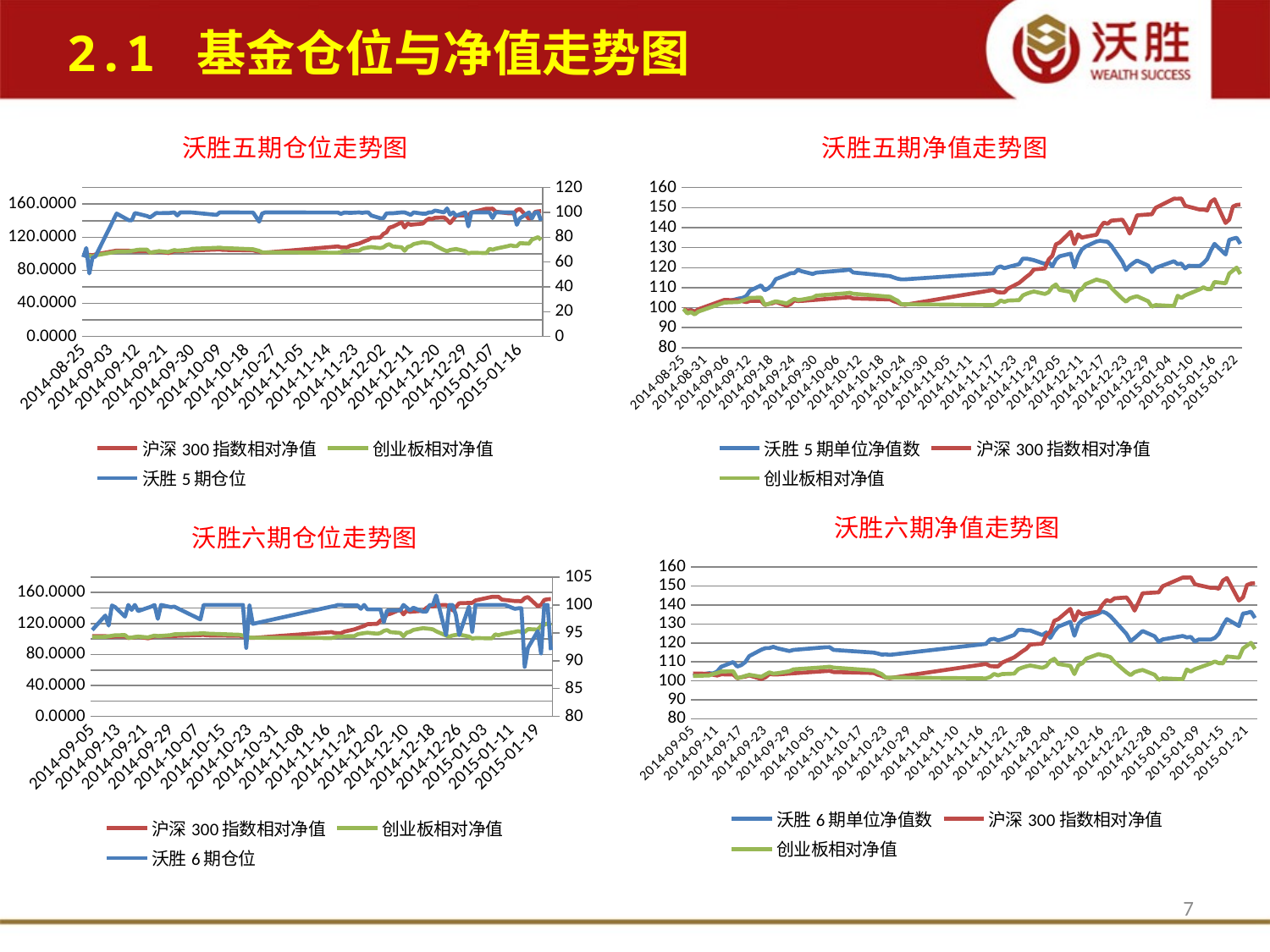

2.1 基金仓位与净值走势图

### Chart: 沃胜五期仓位走势图

| Category | 沪深300指数相对净值 | 创业板相对净值 | 沃胜5期仓位 |
|---|---|---|---|
| 41876 | 99.36999999999999 | 99.36999999999999 | 63.93 |
| 41877 | 98.57384833854985 | 97.12244962273326 | 71.35 |
| 41878 | 98.72242429454901 | 97.76871671124793 | 50.8 |
| 41879 | 98.03035638874317 | 96.61624148258146 | 63.339999999999996 |
| 41880 | 99.17591390960547 | 98.03913027789052 | 64.49 |
| 41887 | 103.88267125734625 | 102.53794758437077 | 99.1 |
| 41891 | 103.71153109678204 | 102.82577388513414 | 93.7 |
| 41892 | 103.1690146670975 | 103.57576030297696 | 93.6 |
| 41893 | 102.78818009418391 | 104.13324309498644 | 99.5 |
| 41894 | 103.42031713335349 | 104.89768277039991 | 98.9 |
| 41897 | 103.37073526279596 | 105.0362963930057 | 97.1 |
| 41898 | 101.3168836803518 | 101.38822535714633 | 96.0 |
| 41899 | 101.84964490881458 | 101.80034967301702 | 97.6 |
| 41900 | 102.16087824170684 | 102.60346901869086 | 99.5 |
| 41901 | 102.8627013487344 | 103.17726334424432 | 99.4 |
| 41904 | 100.89931865414242 | 102.0918237006911 | 99.5 |
| 41905 | 101.77058536500002 | 103.30569086151462 | 99.7 |
| 41906 | 103.56902033110772 | 104.43655502886122 | 100.0 |
| 41907 | 103.36123454508439 | 103.816785579226 | 97.5 |
| 41908 | 103.37124422981628 | 104.0192000102507 | 100.0 |
| 41911 | 103.8207469365473 | 105.03904939444774 | 100.0 |
| 41912 | 103.95600492218283 | 106.05070859935476 | 99.9 |
| 41920 | 105.11793421553033 | 107.19967375118266 | 98.0 |
| 41921 | 105.26943673189598 | 107.44730623089252 | 100.0 |
| 41922 | 104.62618724611728 | 106.96904105537728 | 100.0 |
| 41932 | 104.11391194022016 | 105.46610874314142 | 99.9 |
| 41933 | 103.20964720088203 | 104.44082218109638 | 96.3 |
| 41934 | 102.58404190513917 | 103.5508456399267 | 92.5 |
| 41935 | 101.62103388887873 | 101.71218480183627 | 99.1 |
| 41936 | 101.39920909587974 | 101.69504736785964 | 100.0 |
| 41960 | 108.88081222418896 | 101.28877318005327 | 99.9 |
| 41961 | 107.79141073122929 | 101.98906792186764 | 98.8 |
| 41962 | 107.61356917156488 | 103.61967067597728 | 99.8 |
| 41963 | 107.6083098456888 | 102.86527945582719 | 99.8 |
| 41964 | 109.57444944497396 | 103.57018547505695 | 99.6 |
| 41967 | 112.36541251451749 | 103.77514643241545 | 100.0 |
| 41968 | 113.90516499257537 | 106.12283723713574 | 99.6 |
| 41969 | 115.49386313241536 | 106.96924753048542 | 100.0 |
| 41970 | 116.82871397089798 | 107.60168078675392 | 100.0 |
| 41971 | 119.13301974123115 | 108.11387670504212 | 97.5 |
| 41974 | 119.5992759457126 | 106.83751641148464 | 95.3 |
| 41975 | 124.01575243622865 | 107.73988145914342 | 95.3 |
| 41976 | 125.86538100179139 | 110.42612261619637 | 99.2 |
| 41977 | 131.6676898606534 | 111.62354059340383 | 99.3 |
| 41978 | 132.5386172601642 | 108.87480630361696 | 99.3 |
| 41981 | 137.96742915398812 | 107.86004997208771 | 100.0 |
| 41982 | 131.77635431948005 | 103.55573221748627 | 100.0 |
| 41983 | 136.63838902232015 | 108.24010182115886 | 99.1 |
| 41984 | 135.0040110924113 | 109.27110086119609 | 98.0 |
| 41985 | 135.4372692684122 | 111.74219495555505 | 100.0 |
| 41988 | 136.45524572286132 | 114.07735960371414 | 98.9 |
| 41989 | 140.1102227232237 | 113.53254061833799 | 98.9 |
| 41990 | 142.53612919748193 | 113.16295017474653 | 100.0 |
| 41991 | 141.9138746012891 | 112.46368780847295 | 100.0 |
| 41992 | 143.493368920846 | 109.90057464091444 | 101.5 |
| 41995 | 143.97323999311956 | 104.47144932213891 | 100.0 |
| 41996 | 141.02305507406962 | 102.99900650087346 | 103.2 |
| 41997 | 137.01328564666395 | 104.60015213955342 | 98.2 |
| 41998 | 141.46818914721015 | 105.26569023816226 | 100.0 |
| 41999 | 146.15153401201866 | 105.7208990266006 | 97.4 |
| 42002 | 146.55938625092466 | 103.19625905419434 | 100.0 |
| 42003 | 146.64841306555272 | 100.49198573769613 | 88.7 |
| 42004 | 149.87827536223844 | 101.29421035790133 | 100.0 |
| 42009 | 154.45202266201656 | 100.813123355908 | 100.0 |
| 42010 | 154.4315791533692 | 105.97871761164595 | 100.0 |
| 42011 | 154.54741156439792 | 104.84716519393886 | 95.5 |
| 42012 | 150.96212063189355 | 106.120428360874 | 99.9 |
| 42013 | 150.43041975138965 | 106.90173017011985 | 100.0 |
| 42016 | 149.02452559966156 | 109.16504148064219 | 100.0 |
| 42017 | 149.04420565777852 | 110.20044532298664 | 100.0 |
| 42018 | 148.5514831682433 | 109.29463902352539 | 100.0 |
| 42019 | 152.86489383715565 | 109.17956356324889 | 90.0 |
| 42020 | 154.18078565413342 | 112.84243198185914 | 95.2 |
| 42023 | 142.30527023987318 | 112.18928238973942 | 100.0 |
| 42024 | 144.04708262497633 | 117.06120021664968 | 95.2 |
| 42025 | 150.52211864287418 | 118.5566994249921 | 99.9 |
| 42026 | 151.316446505835 | 120.03340939849268 | 100.0 |
| 42027 | 151.49114943554108 | 116.81590778816553 | 93.3 |

### Chart: 沃胜五期净值走势图

| Category | 沃胜5期单位净值数 | 沪深300指数相对净值 | 创业板相对净值 |
|---|---|---|---|
| 41876 | 99.36999999999999 | 99.36999999999999 | 99.36999999999999 |
| 41877 | 98.17999999999999 | 98.57384833854985 | 97.12244962273326 |
| 41878 | 98.86999999999999 | 98.72242429454901 | 97.76871671124793 |
| 41879 | 97.9 | 98.03035638874317 | 96.61624148258146 |
| 41880 | 98.55 | 99.17591390960547 | 98.03913027789052 |
| 41887 | 102.74000000000001 | 103.88267125734625 | 102.53794758437077 |
| 41891 | 104.61 | 103.71153109678204 | 102.82577388513414 |
| 41892 | 104.9 | 103.1690146670975 | 103.57576030297696 |
| 41893 | 105.83 | 102.78818009418391 | 104.13324309498644 |
| 41894 | 108.52 | 103.42031713335349 | 104.89768277039991 |
| 41897 | 111.14 | 103.37073526279596 | 105.0362963930057 |
| 41898 | 108.7 | 101.3168836803518 | 101.38822535714633 |
| 41899 | 109.69 | 101.84964490881458 | 101.80034967301702 |
| 41900 | 111.33 | 102.16087824170684 | 102.60346901869086 |
| 41901 | 114.27 | 102.8627013487344 | 103.17726334424432 |
| 41904 | 116.39 | 100.89931865414242 | 102.0918237006911 |
| 41905 | 117.22 | 101.77058536500002 | 103.30569086151462 |
| 41906 | 117.28 | 103.56902033110772 | 104.43655502886122 |
| 41907 | 118.94000000000001 | 103.36123454508439 | 103.816785579226 |
| 41908 | 118.23 | 103.37124422981628 | 104.0192000102507 |
| 41911 | 116.82 | 103.8207469365473 | 105.03904939444774 |
| 41912 | 117.53 | 103.95600492218283 | 106.05070859935476 |
| 41920 | 118.74000000000001 | 105.11793421553033 | 107.19967375118266 |
| 41921 | 119.04 | 105.26943673189598 | 107.44730623089252 |
| 41922 | 117.58 | 104.62618724611728 | 106.96904105537728 |
| 41932 | 115.77 | 104.11391194022016 | 105.46610874314142 |
| 41933 | 115.09 | 103.20964720088203 | 104.44082218109638 |
| 41934 | 114.52 | 102.58404190513917 | 103.5508456399267 |
| 41935 | 114.16999999999999 | 101.62103388887873 | 101.71218480183627 |
| 41936 | 114.16999999999999 | 101.39920909587974 | 101.69504736785964 |
| 41960 | 117.16999999999999 | 108.88081222418896 | 101.28877318005327 |
| 41961 | 119.98 | 107.79141073122929 | 101.98906792186764 |
| 41962 | 120.61999999999999 | 107.61356917156488 | 103.61967067597728 |
| 41963 | 119.76 | 107.6083098456888 | 102.86527945582719 |
| 41964 | 120.31 | 109.57444944497396 | 103.57018547505695 |
| 41967 | 121.74000000000001 | 112.36541251451749 | 103.77514643241545 |
| 41968 | 124.52 | 113.90516499257537 | 106.12283723713574 |
| 41969 | 124.51 | 115.49386313241536 | 106.96924753048542 |
| 41970 | 124.17999999999999 | 116.82871397089798 | 107.60168078675392 |
| 41971 | 123.74000000000001 | 119.13301974123115 | 108.11387670504212 |
| 41974 | 121.88 | 119.5992759457126 | 106.83751641148464 |
| 41975 | 122.81 | 124.01575243622865 | 107.73988145914342 |
| 41976 | 120.61999999999999 | 125.86538100179139 | 110.42612261619637 |
| 41977 | 124.08 | 131.6676898606534 | 111.62354059340383 |
| 41978 | 125.7 | 132.5386172601642 | 108.87480630361696 |
| 41981 | 127.01 | 137.96742915398812 | 107.86004997208771 |
| 41982 | 120.14999999999999 | 131.77635431948005 | 103.55573221748627 |
| 41983 | 125.69 | 136.63838902232015 | 108.24010182115886 |
| 41984 | 129.07 | 135.0040110924113 | 109.27110086119609 |
| 41985 | 130.5 | 135.4372692684122 | 111.74219495555505 |
| 41988 | 133.07 | 136.45524572286132 | 114.07735960371414 |
| 41989 | 133.44 | 140.1102227232237 | 113.53254061833799 |
| 41990 | 133.16 | 142.53612919748193 | 113.16295017474653 |
| 41991 | 132.95 | 141.9138746012891 | 112.46368780847295 |
| 41992 | 130.99 | 143.493368920846 | 109.90057464091444 |
| 41995 | 122.95 | 143.97323999311956 | 104.47144932213891 |
| 41996 | 118.84 | 141.02305507406962 | 102.99900650087346 |
| 41997 | 120.96000000000001 | 137.01328564666395 | 104.60015213955342 |
| 41998 | 122.35 | 141.46818914721015 | 105.26569023816226 |
| 41999 | 123.56 | 146.15153401201866 | 105.7208990266006 |
| 42002 | 121.02 | 146.55938625092466 | 103.19625905419434 |
| 42003 | 117.82 | 146.64841306555272 | 100.49198573769613 |
| 42004 | 119.91000000000001 | 149.87827536223844 | 101.29421035790133 |
| 42009 | 123.22 | 154.45202266201656 | 100.813123355908 |
| 42010 | 121.78 | 154.4315791533692 | 105.97871761164595 |
| 42011 | 122.04 | 154.54741156439792 | 104.84716519393886 |
| 42012 | 119.64999999999999 | 150.96212063189355 | 106.120428360874 |
| 42013 | 120.96000000000001 | 150.43041975138965 | 106.90173017011985 |
| 42016 | 120.86 | 149.02452559966156 | 109.16504148064219 |
| 42017 | 122.29 | 149.04420565777852 | 110.20044532298664 |
| 42018 | 124.27 | 148.5514831682433 | 109.29463902352539 |
| 42019 | 128.56 | 152.86489383715565 | 109.17956356324889 |
| 42020 | 131.88000000000002 | 154.18078565413342 | 112.84243198185914 |
| 42023 | 126.58 | 142.30527023987318 | 112.18928238973942 |
| 42024 | 133.87 | 144.04708262497633 | 117.06120021664968 |
| 42025 | 134.5 | 150.52211864287418 | 118.5566994249921 |
| 42026 | 134.93 | 151.316446505835 | 120.03340939849268 |
| 42027 | 131.89000000000001 | 151.49114943554108 | 116.81590778816553 |

### Chart: 沃胜六期净值走势图

| Category | 沃胜6期单位净值数 | 沪深300指数相对净值 | 创业板相对净值 |
|---|---|---|---|
| 41887 | 102.72 | 103.88267125734625 | 102.53794758437077 |
| 41891 | 104.02 | 103.71153109678204 | 102.82577388513414 |
| 41892 | 103.92 | 103.1690146670975 | 103.57576030297696 |
| 41893 | 104.89 | 102.78818009418391 | 104.13324309498644 |
| 41894 | 107.41000000000001 | 103.42031713335349 | 104.89768277039991 |
| 41897 | 109.89 | 103.37073526279596 | 105.0362963930057 |
| 41898 | 107.52 | 101.3168836803518 | 101.38822535714633 |
| 41899 | 108.3 | 101.84964490881458 | 101.80034967301702 |
| 41900 | 109.85 | 102.16087824170684 | 102.60346901869086 |
| 41901 | 113.05 | 102.8627013487344 | 103.17726334424432 |
| 41904 | 116.39 | 100.89931865414242 | 102.0918237006911 |
| 41905 | 117.22 | 101.77058536500002 | 103.30569086151462 |
| 41906 | 117.26 | 103.56902033110772 | 104.43655502886122 |
| 41907 | 117.91000000000001 | 103.36123454508439 | 103.816785579226 |
| 41908 | 117.13 | 103.37124422981628 | 104.0192000102507 |
| 41911 | 115.73 | 103.8207469365473 | 105.03904939444774 |
| 41912 | 116.3 | 103.95600492218283 | 106.05070859935476 |
| 41920 | 117.69 | 105.11793421553033 | 107.19967375118266 |
| 41921 | 117.71000000000001 | 105.26943673189598 | 107.44730623089252 |
| 41922 | 116.31 | 104.62618724611728 | 106.96904105537728 |
| 41932 | 114.86999999999999 | 104.11391194022016 | 105.46610874314142 |
| 41933 | 114.39 | 103.20964720088203 | 104.44082218109638 |
| 41934 | 113.82 | 102.58404190513917 | 103.5508456399267 |
| 41935 | 113.94000000000001 | 101.62103388887873 | 101.71218480183627 |
| 41936 | 113.69 | 101.39920909587974 | 101.69504736785964 |
| 41960 | 119.49000000000001 | 108.88081222418896 | 101.28877318005327 |
| 41961 | 121.81 | 107.79141073122929 | 101.98906792186764 |
| 41962 | 122.14 | 107.61356917156488 | 103.61967067597728 |
| 41963 | 121.3 | 107.6083098456888 | 102.86527945582719 |
| 41964 | 121.82 | 109.57444944497396 | 103.57018547505695 |
| 41967 | 124.17999999999999 | 112.36541251451749 | 103.77514643241545 |
| 41968 | 126.8 | 113.90516499257537 | 106.12283723713574 |
| 41969 | 126.9 | 115.49386313241536 | 106.96924753048542 |
| 41970 | 126.52 | 116.82871397089798 | 107.60168078675392 |
| 41971 | 126.51 | 119.13301974123115 | 108.11387670504212 |
| 41974 | 124.11999999999999 | 119.5992759457126 | 106.83751641148464 |
| 41975 | 125.52 | 124.01575243622865 | 107.73988145914342 |
| 41976 | 122.61 | 125.86538100179139 | 110.42612261619637 |
| 41977 | 126.11999999999999 | 131.6676898606534 | 111.62354059340383 |
| 41978 | 128.59 | 132.5386172601642 | 108.87480630361696 |
| 41981 | 131.14 | 137.96742915398812 | 107.86004997208771 |
| 41982 | 123.76 | 131.77635431948005 | 103.55573221748627 |
| 41983 | 129.89000000000001 | 136.63838902232015 | 108.24010182115886 |
| 41984 | 132.01 | 135.0040110924113 | 109.27110086119609 |
| 41985 | 133.1 | 135.4372692684122 | 111.74219495555505 |
| 41988 | 135.45 | 136.45524572286132 | 114.07735960371414 |
| 41989 | 136.53 | 140.1102227232237 | 113.53254061833799 |
| 41990 | 135.65 | 142.53612919748193 | 113.16295017474653 |
| 41991 | 134.02 | 141.9138746012891 | 112.46368780847295 |
| 41992 | 131.75 | 143.493368920846 | 109.90057464091444 |
| 41995 | 124.7 | 143.97323999311956 | 104.47144932213891 |
| 41996 | 120.93 | 141.02305507406962 | 102.99900650087346 |
| 41997 | 122.55 | 137.01328564666395 | 104.60015213955342 |
| 41998 | 124.38 | 141.46818914721015 | 105.26569023816226 |
| 41999 | 126.28 | 146.15153401201866 | 105.7208990266006 |
| 42002 | 123.47 | 146.55938625092466 | 103.19625905419434 |
| 42003 | 120.53 | 146.64841306555272 | 100.49198573769613 |
| 42004 | 121.83 | 149.87827536223844 | 101.29421035790133 |
| 42009 | 123.66 | 154.45202266201656 | 100.813123355908 |
| 42010 | 122.89 | 154.4315791533692 | 105.97871761164595 |
| 42011 | 123.14 | 154.54741156439792 | 104.84716519393886 |
| 42012 | 120.71000000000001 | 150.96212063189355 | 106.120428360874 |
| 42013 | 121.8 | 150.43041975138965 | 106.90173017011985 |
| 42016 | 121.77 | 149.02452559966156 | 109.16504148064219 |
| 42017 | 122.66 | 149.04420565777852 | 110.20044532298664 |
| 42018 | 124.86999999999999 | 148.5514831682433 | 109.29463902352539 |
| 42019 | 129.22 | 152.86489383715565 | 109.17956356324889 |
| 42020 | 132.56 | 154.18078565413342 | 112.84243198185914 |
| 42023 | 128.93 | 142.30527023987318 | 112.18928238973942 |
| 42024 | 135.47 | 144.04708262497633 | 117.06120021664968 |
| 42025 | 135.76999999999998 | 150.52211864287418 | 118.5566994249921 |
| 42026 | 136.43 | 151.316446505835 | 120.03340939849268 |
| 42027 | 133.10999999999999 | 151.49114943554108 | 116.81590778816553 |

### Chart: 沃胜六期仓位走势图

| Category | 沪深300指数相对净值 | 创业板相对净值 | 沃胜6期仓位 |
|---|---|---|---|
| 41887 | 103.88267125734625 | 102.53794758437077 | 95.5 |
| 41891 | 103.71153109678204 | 102.82577388513414 | 98.1 |
| 41892 | 103.1690146670975 | 103.57576030297696 | 96.3 |
| 41893 | 102.78818009418391 | 104.13324309498644 | 99.9 |
| 41894 | 103.42031713335349 | 104.89768277039991 | 99.6 |
| 41897 | 103.37073526279596 | 105.0362963930057 | 97.9 |
| 41898 | 101.3168836803518 | 101.38822535714633 | 100.0 |
| 41899 | 101.84964490881458 | 101.80034967301702 | 99.1 |
| 41900 | 102.16087824170684 | 102.60346901869086 | 100.0 |
| 41901 | 102.8627013487344 | 103.17726334424432 | 98.9 |
| 41904 | 100.89931865414242 | 102.0918237006911 | 99.5 |
| 41905 | 101.77058536500002 | 103.30569086151462 | 99.7 |
| 41906 | 103.56902033110772 | 104.43655502886122 | 100.0 |
| 41907 | 103.36123454508439 | 103.816785579226 | 97.5 |
| 41908 | 103.37124422981628 | 104.0192000102507 | 100.0 |
| 41911 | 103.8207469365473 | 105.03904939444774 | 99.6 |
| 41912 | 103.95600492218283 | 106.05070859935476 | 99.7 |
| 41920 | 105.11793421553033 | 107.19967375118266 | 97.4 |
| 41921 | 105.26943673189598 | 107.44730623089252 | 100.0 |
| 41922 | 104.62618724611728 | 106.96904105537728 | 100.0 |
| 41932 | 104.11391194022016 | 105.46610874314142 | 100.0 |
| 41933 | 103.20964720088203 | 104.44082218109638 | 100.0 |
| 41934 | 102.58404190513917 | 103.5508456399267 | 92.3 |
| 41935 | 101.62103388887873 | 101.71218480183627 | 99.9 |
| 41936 | 101.39920909587974 | 101.69504736785964 | 96.6 |
| 41960 | 108.88081222418896 | 101.28877318005327 | 99.7 |
| 41961 | 107.79141073122929 | 101.98906792186764 | 99.8 |
| 41962 | 107.61356917156488 | 103.61967067597728 | 100.0 |
| 41963 | 107.6083098456888 | 102.86527945582719 | 100.0 |
| 41964 | 109.57444944497396 | 103.57018547505695 | 99.9 |
| 41967 | 112.36541251451749 | 103.77514643241545 | 99.9 |
| 41968 | 113.90516499257537 | 106.12283723713574 | 99.9 |
| 41969 | 115.49386313241536 | 106.96924753048542 | 99.3 |
| 41970 | 116.82871397089798 | 107.60168078675392 | 100.0 |
| 41971 | 119.13301974123115 | 108.11387670504212 | 99.2 |
| 41974 | 119.5992759457126 | 106.83751641148464 | 99.2 |
| 41975 | 124.01575243622865 | 107.73988145914342 | 99.2 |
| 41976 | 125.86538100179139 | 110.42612261619637 | 96.9 |
| 41977 | 131.6676898606534 | 111.62354059340383 | 99.0 |
| 41978 | 132.5386172601642 | 108.87480630361696 | 99.0 |
| 41981 | 137.96742915398812 | 107.86004997208771 | 99.0 |
| 41982 | 131.77635431948005 | 103.55573221748627 | 100.0 |
| 41983 | 136.63838902232015 | 108.24010182115886 | 99.5 |
| 41984 | 135.0040110924113 | 109.27110086119609 | 99.0 |
| 41985 | 135.4372692684122 | 111.74219495555505 | 99.5 |
| 41988 | 136.45524572286132 | 114.07735960371414 | 98.8 |
| 41989 | 140.1102227232237 | 113.53254061833799 | 98.8 |
| 41990 | 142.53612919748193 | 113.16295017474653 | 100.0 |
| 41991 | 141.9138746012891 | 112.46368780847295 | 100.0 |
| 41992 | 143.493368920846 | 109.90057464091444 | 101.7 |
| 41995 | 143.97323999311956 | 104.47144932213891 | 94.6 |
| 41996 | 141.02305507406962 | 102.99900650087346 | 100.0 |
| 41997 | 137.01328564666395 | 104.60015213955342 | 100.0 |
| 41998 | 141.46818914721015 | 105.26569023816226 | 98.2 |
| 41999 | 146.15153401201866 | 105.7208990266006 | 94.6 |
| 42002 | 146.55938625092466 | 103.19625905419434 | 99.7 |
| 42003 | 146.64841306555272 | 100.49198573769613 | 95.2 |
| 42004 | 149.87827536223844 | 101.29421035790133 | 100.0 |
| 42009 | 154.45202266201656 | 100.813123355908 | 100.0 |
| 42010 | 154.4315791533692 | 105.97871761164595 | 100.0 |
| 42011 | 154.54741156439792 | 104.84716519393886 | 100.0 |
| 42012 | 150.96212063189355 | 106.120428360874 | 100.0 |
| 42013 | 150.43041975138965 | 106.90173017011985 | 100.0 |
| 42016 | 149.02452559966156 | 109.16504148064219 | 99.3 |
| 42017 | 149.04420565777852 | 110.20044532298664 | 99.4 |
| 42018 | 148.5514831682433 | 109.29463902352539 | 99.4 |
| 42019 | 152.86489383715565 | 109.17956356324889 | 88.9 |
| 42020 | 154.18078565413342 | 112.84243198185914 | 92.3 |
| 42023 | 142.30527023987318 | 112.18928238973942 | 95.3 |
| 42024 | 144.04708262497633 | 117.06120021664968 | 91.3 |
| 42025 | 150.52211864287418 | 118.5566994249921 | 100.0 |
| 42026 | 151.316446505835 | 120.03340939849268 | 100.0 |
| 42027 | 151.49114943554108 | 116.81590778816553 | 91.9 |
7